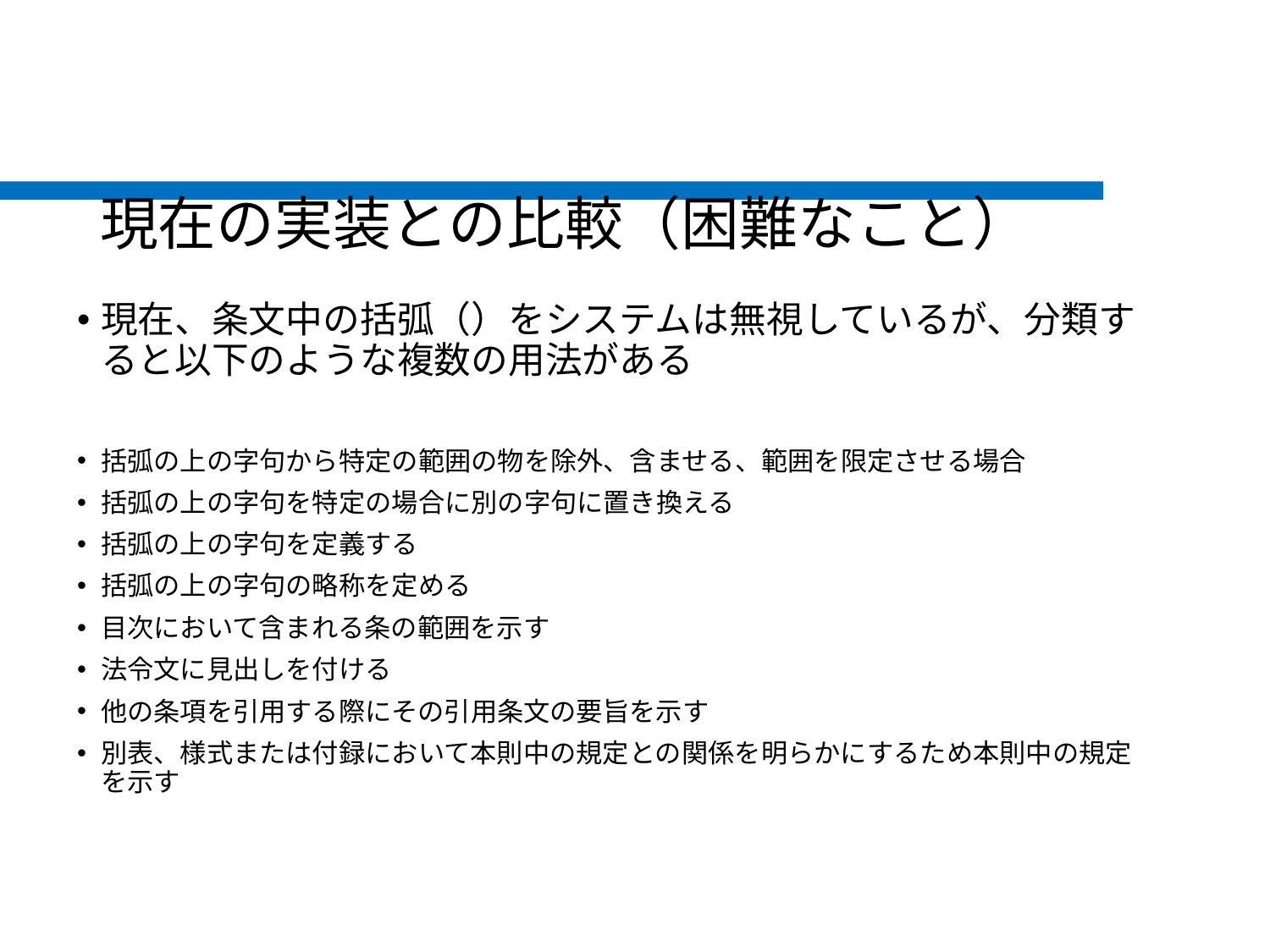

# 現在の実装との比較（困難なこと）
現在、条文中の括弧（）をシステムは無視しているが、分類すると以下のような複数の用法がある

括弧の上の字句から特定の範囲の物を除外、含ませる、範囲を限定させる場合
括弧の上の字句を特定の場合に別の字句に置き換える
括弧の上の字句を定義する
括弧の上の字句の略称を定める
目次において含まれる条の範囲を示す
法令文に見出しを付ける
他の条項を引用する際にその引用条文の要旨を示す
別表、様式または付録において本則中の規定との関係を明らかにするため本則中の規定を示す